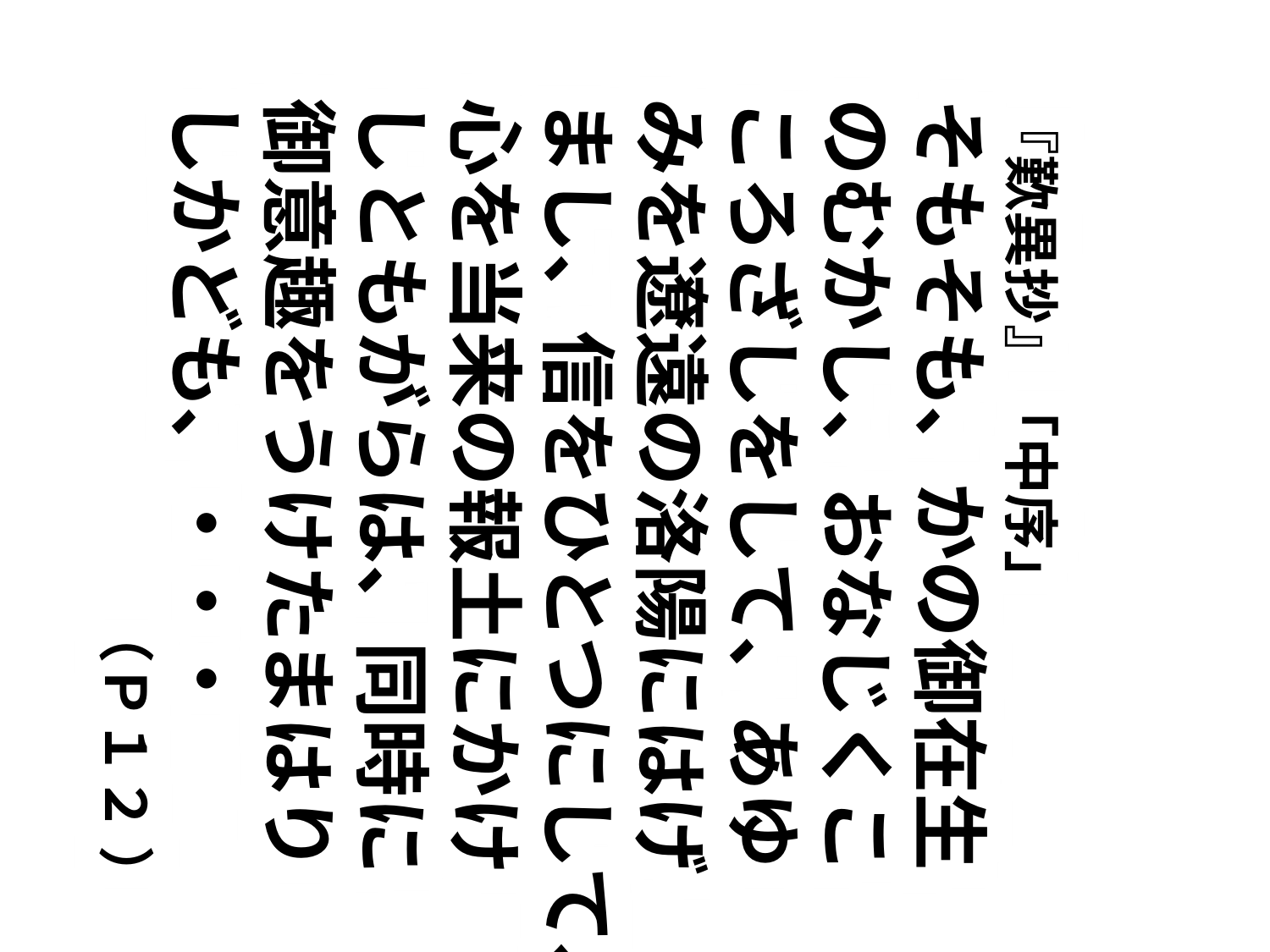

『歎異抄』「中序」
そもそも、かの御在生のむかし、おなじくこころざしをして、あゆみを遼遠の洛陽にはげまし、信をひとつにして、心を当来の報土にかけしともがらは、同時に御意趣をうけたまはりしかども、・・・
　　　　　　　　　（Ｐ１２ ）